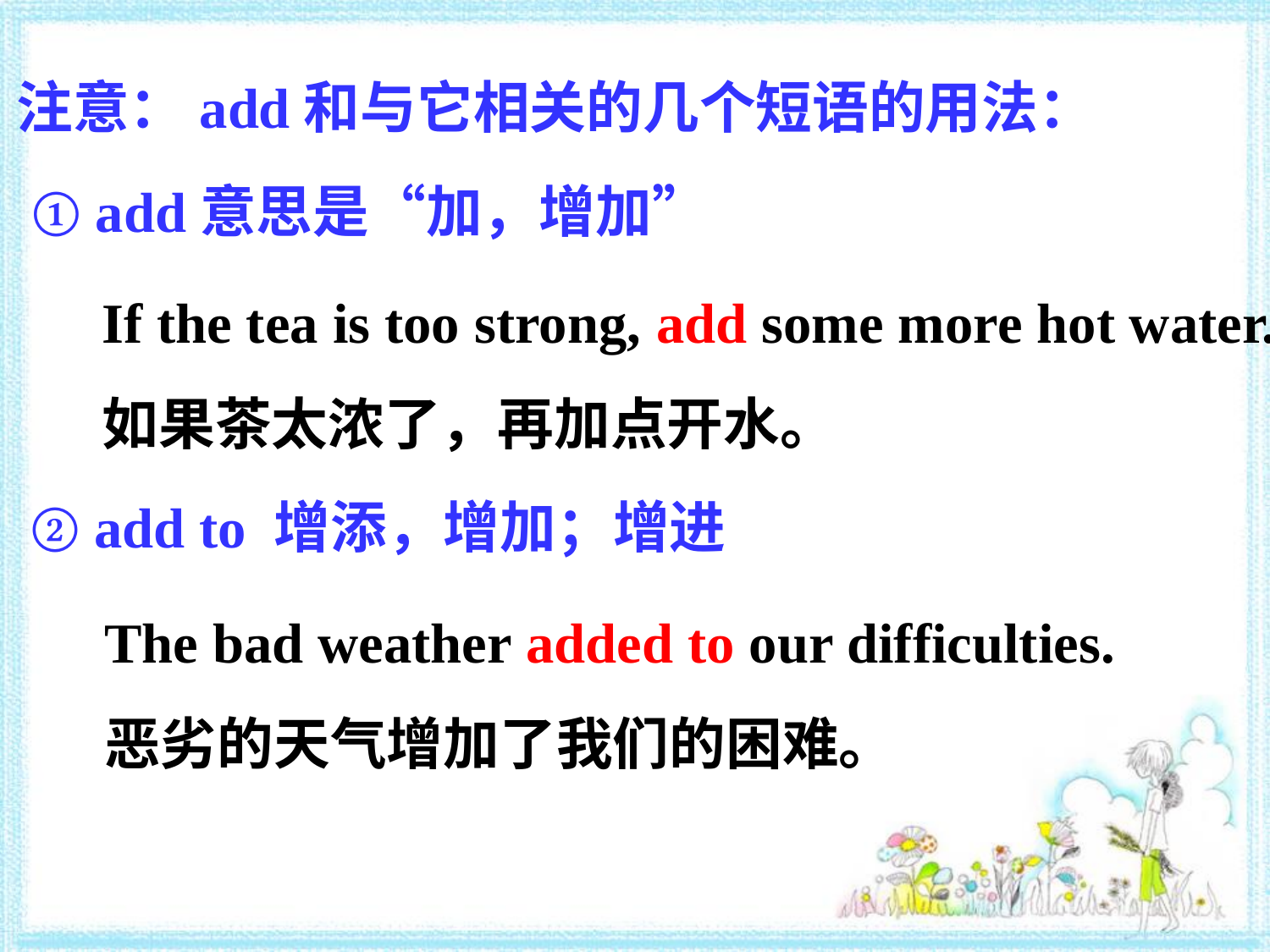

注意：add和与它相关的几个短语的用法：
① add意思是“加，增加”
If the tea is too strong, add some more hot water.
如果茶太浓了，再加点开水。
② add to 增添，增加；增进
The bad weather added to our difficulties.
恶劣的天气增加了我们的困难。